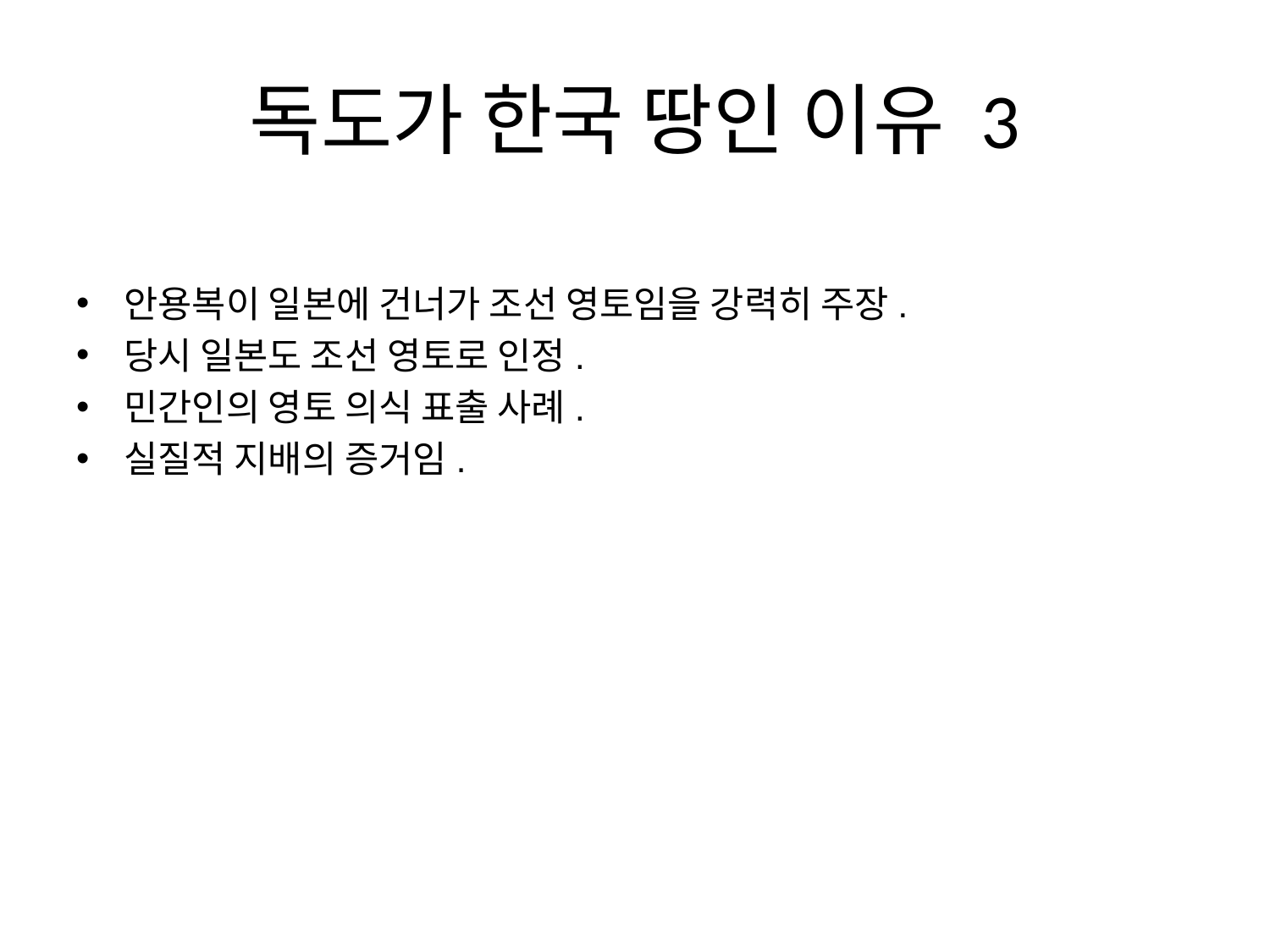

# 독도가 한국 땅인 이유 3

안용복이 일본에 건너가 조선 영토임을 강력히 주장.
당시 일본도 조선 영토로 인정.
민간인의 영토 의식 표출 사례.
실질적 지배의 증거임.